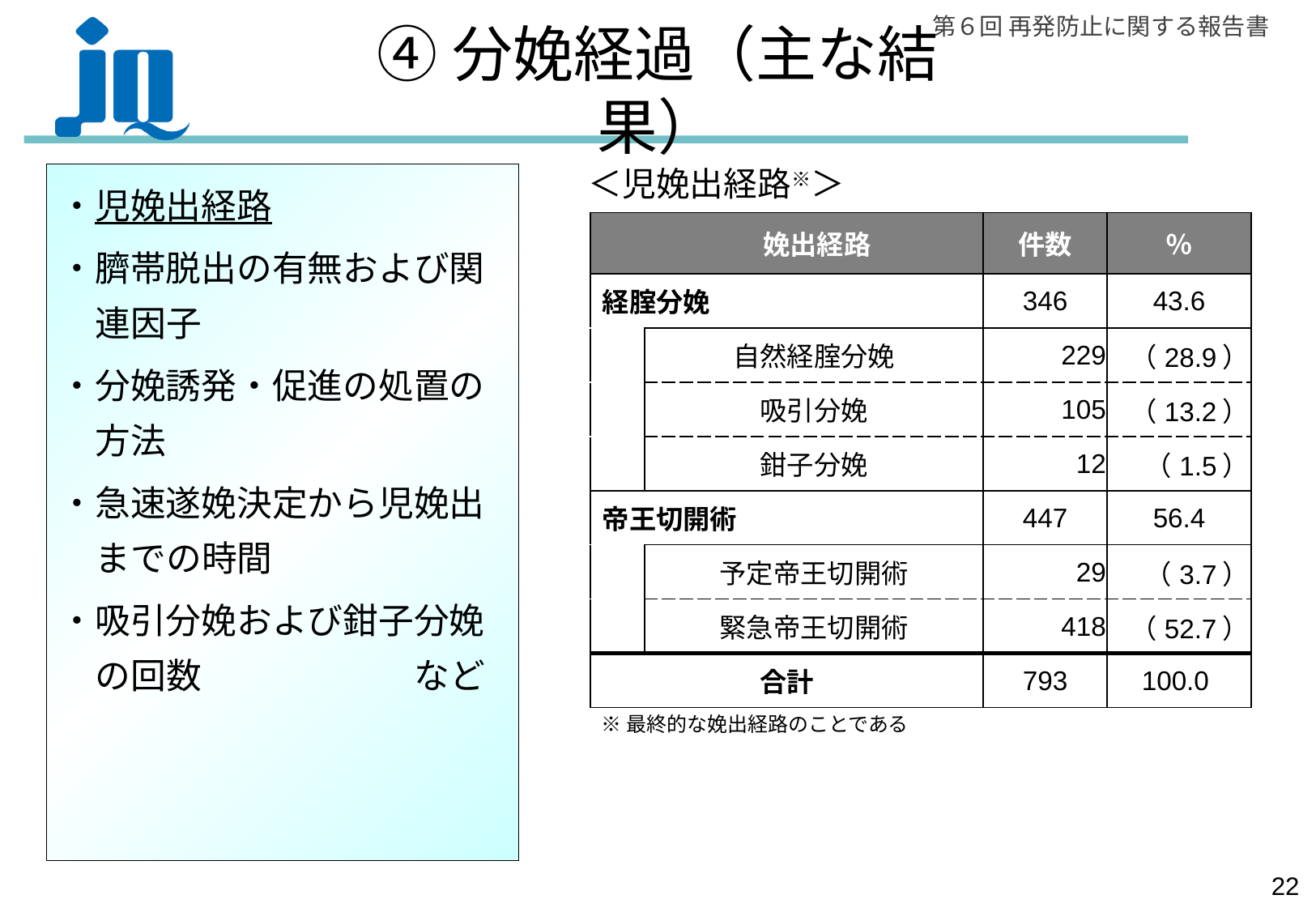

# ④分娩経過（主な結果）
＜児娩出経路※＞
・児娩出経路
・臍帯脱出の有無および関連因子
・分娩誘発・促進の処置の方法
・急速遂娩決定から児娩出までの時間
・吸引分娩および鉗子分娩の回数　　　　　　など
| 娩出経路 |  | 件数 | ％ |
| --- | --- | --- | --- |
| 経腟分娩 |  | 346 | 43.6 |
|  | 自然経腟分娩 | 229 | （28.9） |
|  | 吸引分娩 | 105 | （13.2） |
|  | 鉗子分娩 | 12 | （1.5） |
| 帝王切開術 |  | 447 | 56.4 |
|  | 予定帝王切開術 | 29 | （3.7） |
|  | 緊急帝王切開術 | 418 | （52.7） |
| 合計 |  | 793 | 100.0 |
※最終的な娩出経路のことである
22